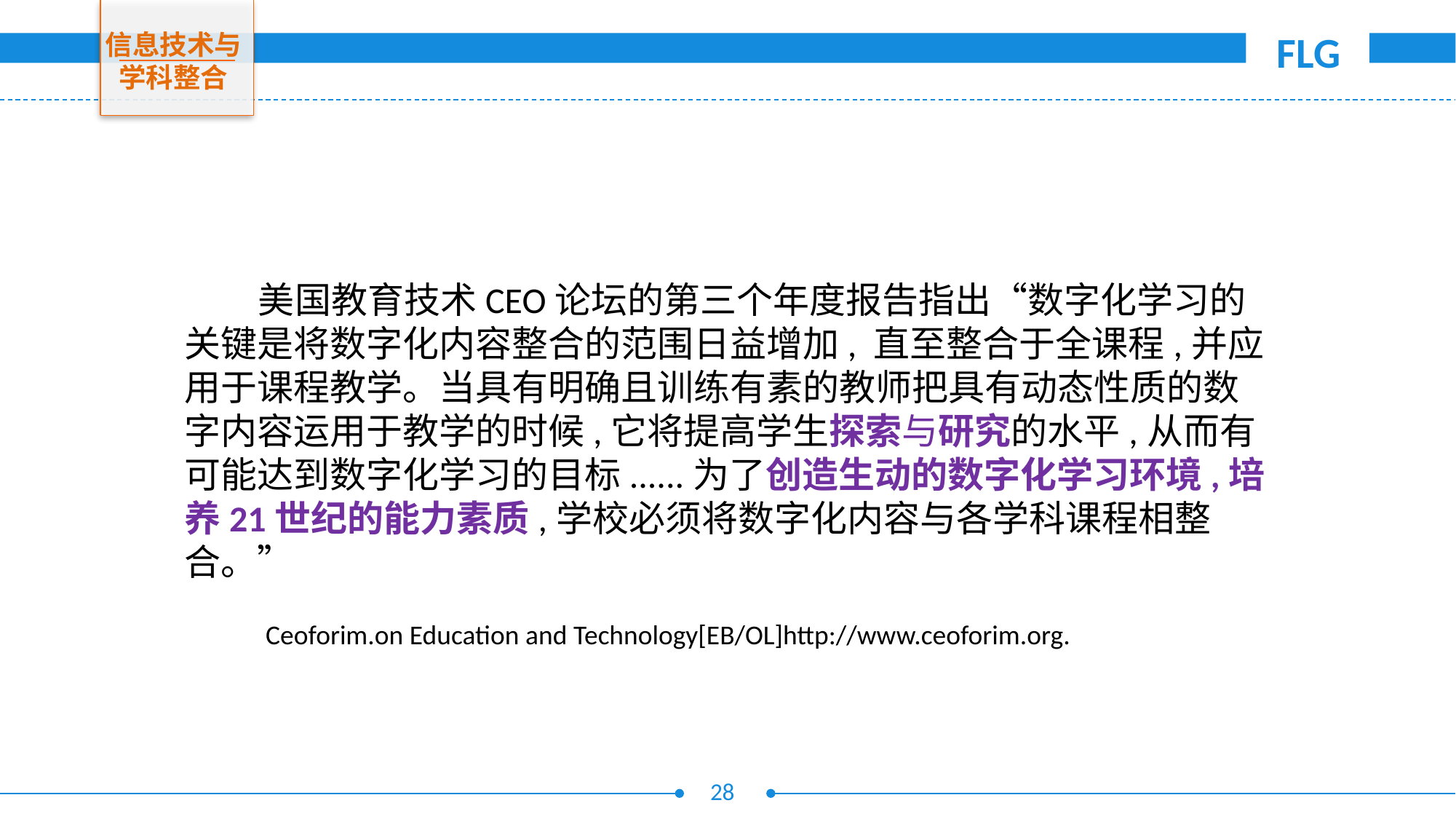

信息技术与学科整合
        美国教育技术CEO论坛的第三个年度报告指出“数字化学习的关键是将数字化内容整合的范围日益增加, 直至整合于全课程,并应用于课程教学。当具有明确且训练有素的教师把具有动态性质的数字内容运用于教学的时候,它将提高学生探索与研究的水平,从而有可能达到数字化学习的目标......为了创造生动的数字化学习环境,培养21世纪的能力素质,学校必须将数字化内容与各学科课程相整合。”
Ceoforim.on Education and Technology[EB/OL]http://www.ceoforim.org.